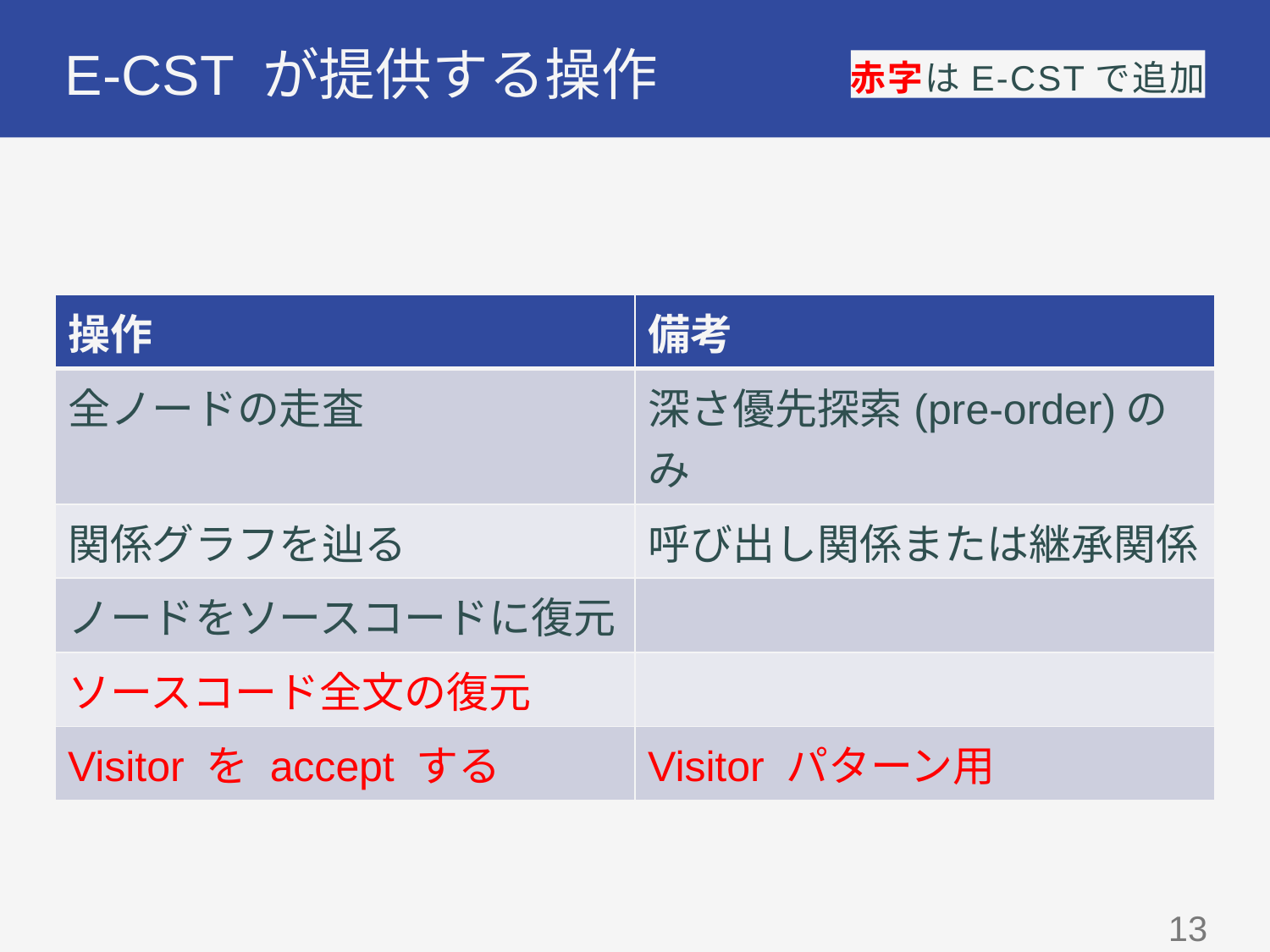

# E-CST が提供する操作
赤字はE-CSTで追加
| 操作 | 備考 |
| --- | --- |
| 全ノードの走査 | 深さ優先探索(pre-order)のみ |
| 関係グラフを辿る | 呼び出し関係または継承関係 |
| ノードをソースコードに復元 |  |
| ソースコード全文の復元 |  |
| Visitor を accept する | Visitor パターン用 |
13